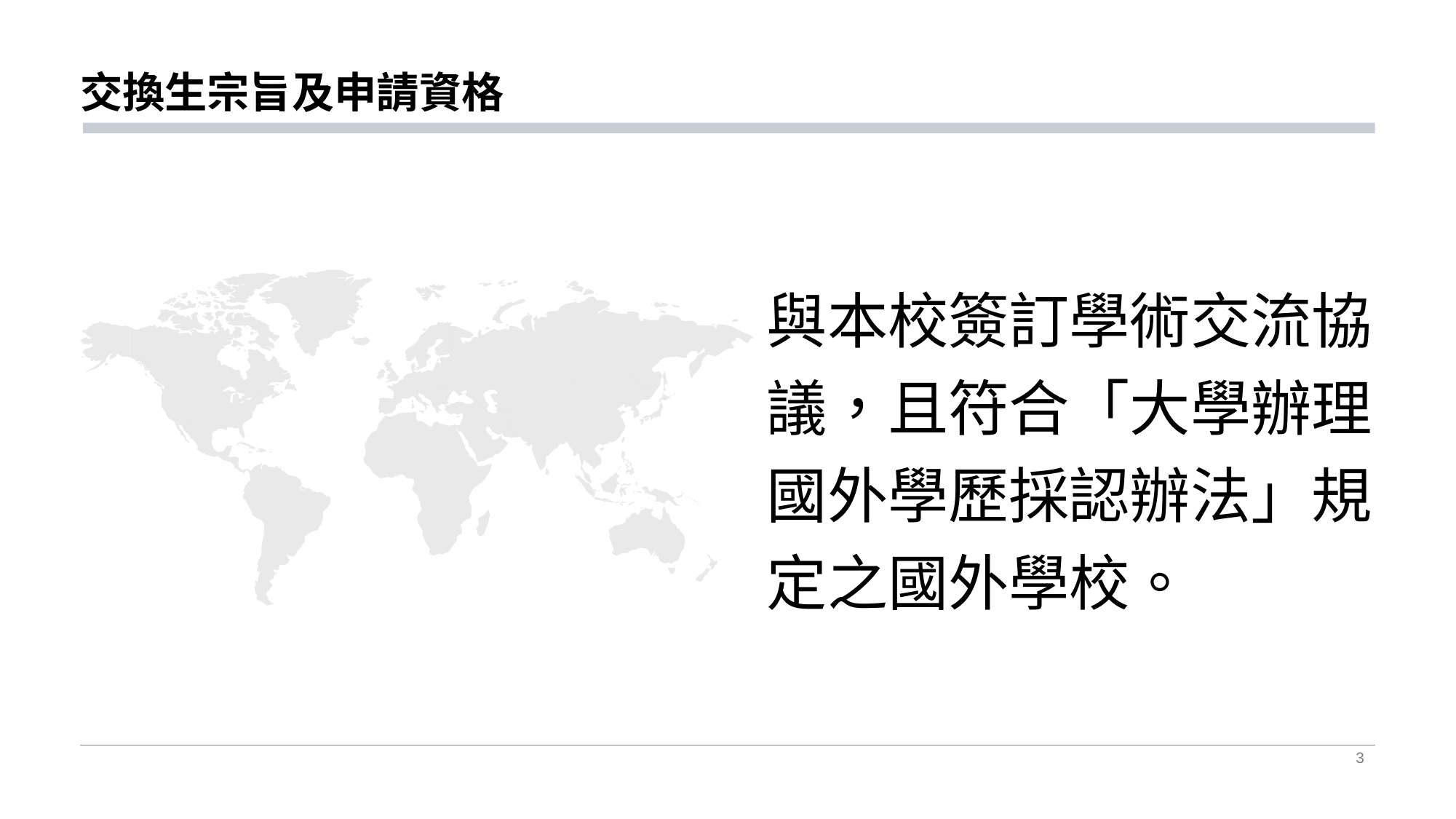

# 交換生宗旨及申請資格

與本校簽訂學術交流協議，且符合「大學辦理國外學歷採認辦法」規定之國外學校。

3